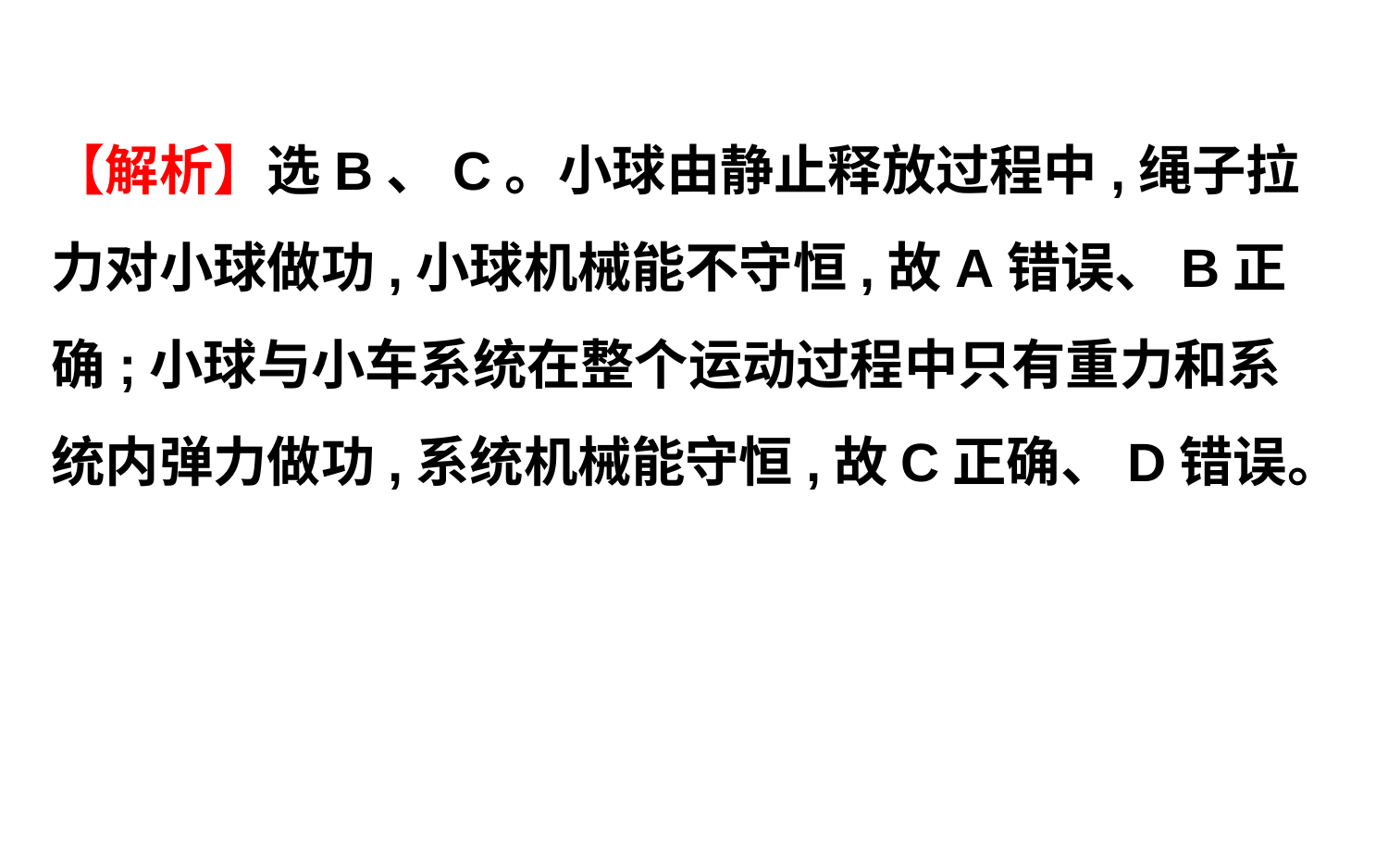

【解析】选B、C。小球由静止释放过程中,绳子拉力对小球做功,小球机械能不守恒,故A错误、B正确;小球与小车系统在整个运动过程中只有重力和系统内弹力做功,系统机械能守恒,故C正确、D错误。